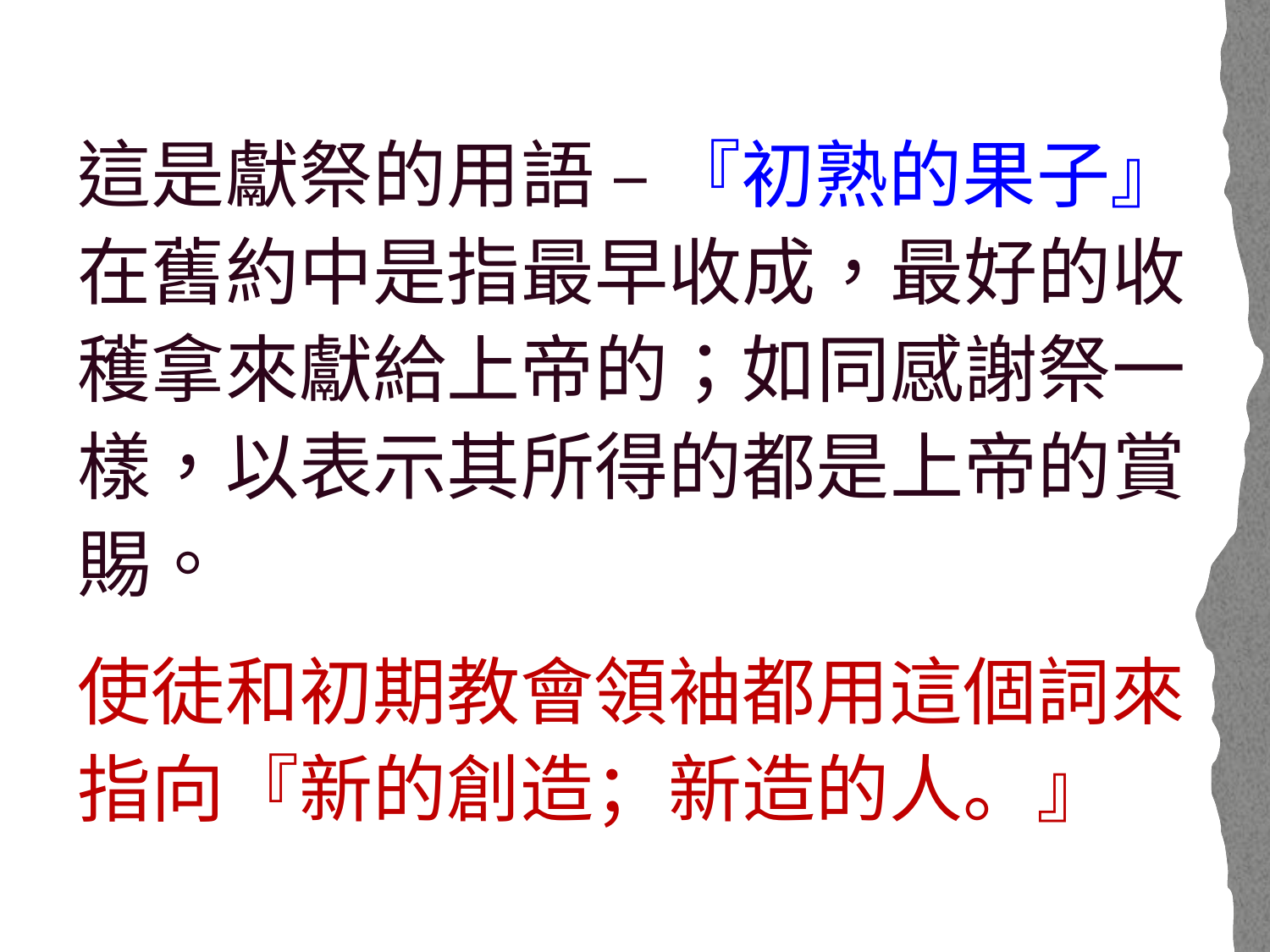

這是獻祭的用語 – 『初熟的果子』在舊約中是指最早收成，最好的收穫拿來獻給上帝的；如同感謝祭一樣，以表示其所得的都是上帝的賞賜。
使徒和初期教會領袖都用這個詞來指向『新的創造；新造的人。』